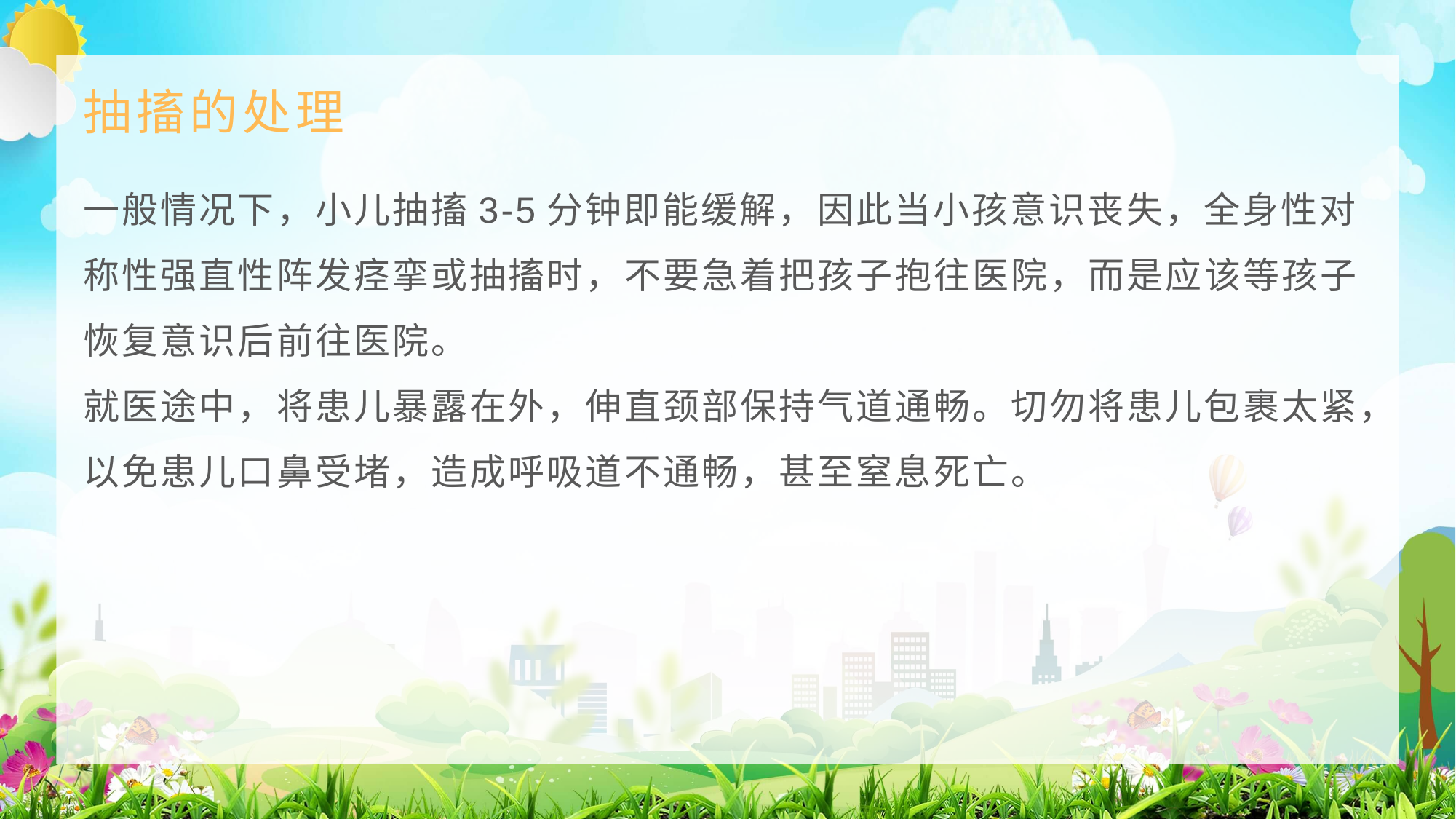

# 抽搐的处理
一般情况下，小儿抽搐3-5分钟即能缓解，因此当小孩意识丧失，全身性对称性强直性阵发痉挛或抽搐时，不要急着把孩子抱往医院，而是应该等孩子恢复意识后前往医院。
就医途中，将患儿暴露在外，伸直颈部保持气道通畅。切勿将患儿包裹太紧，以免患儿口鼻受堵，造成呼吸道不通畅，甚至窒息死亡。